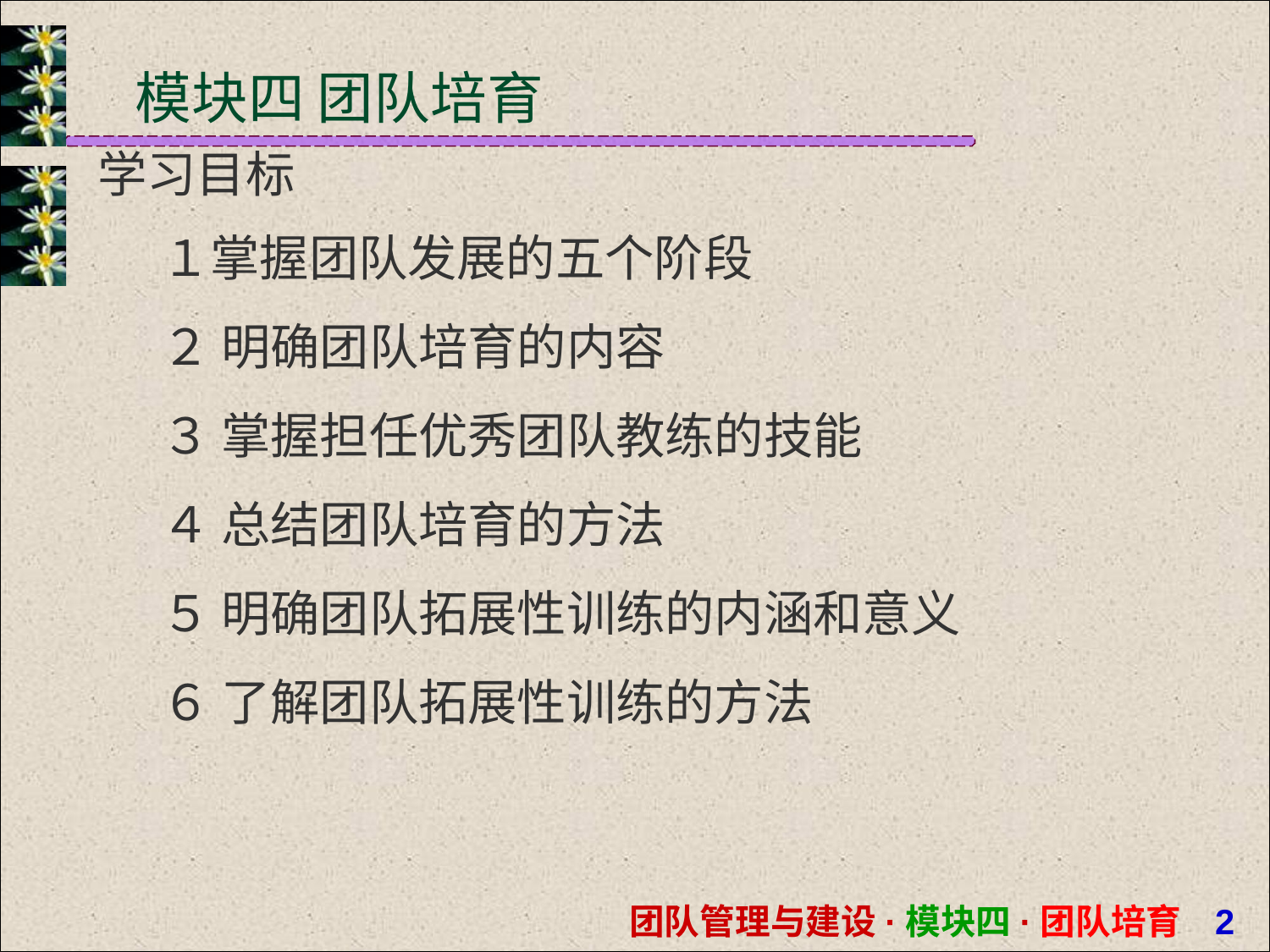

# 模块四 团队培育
学习目标
１掌握团队发展的五个阶段
２ 明确团队培育的内容
３ 掌握担任优秀团队教练的技能
４ 总结团队培育的方法
５ 明确团队拓展性训练的内涵和意义
６ 了解团队拓展性训练的方法

团队管理与建设·模块四·团队培育 2